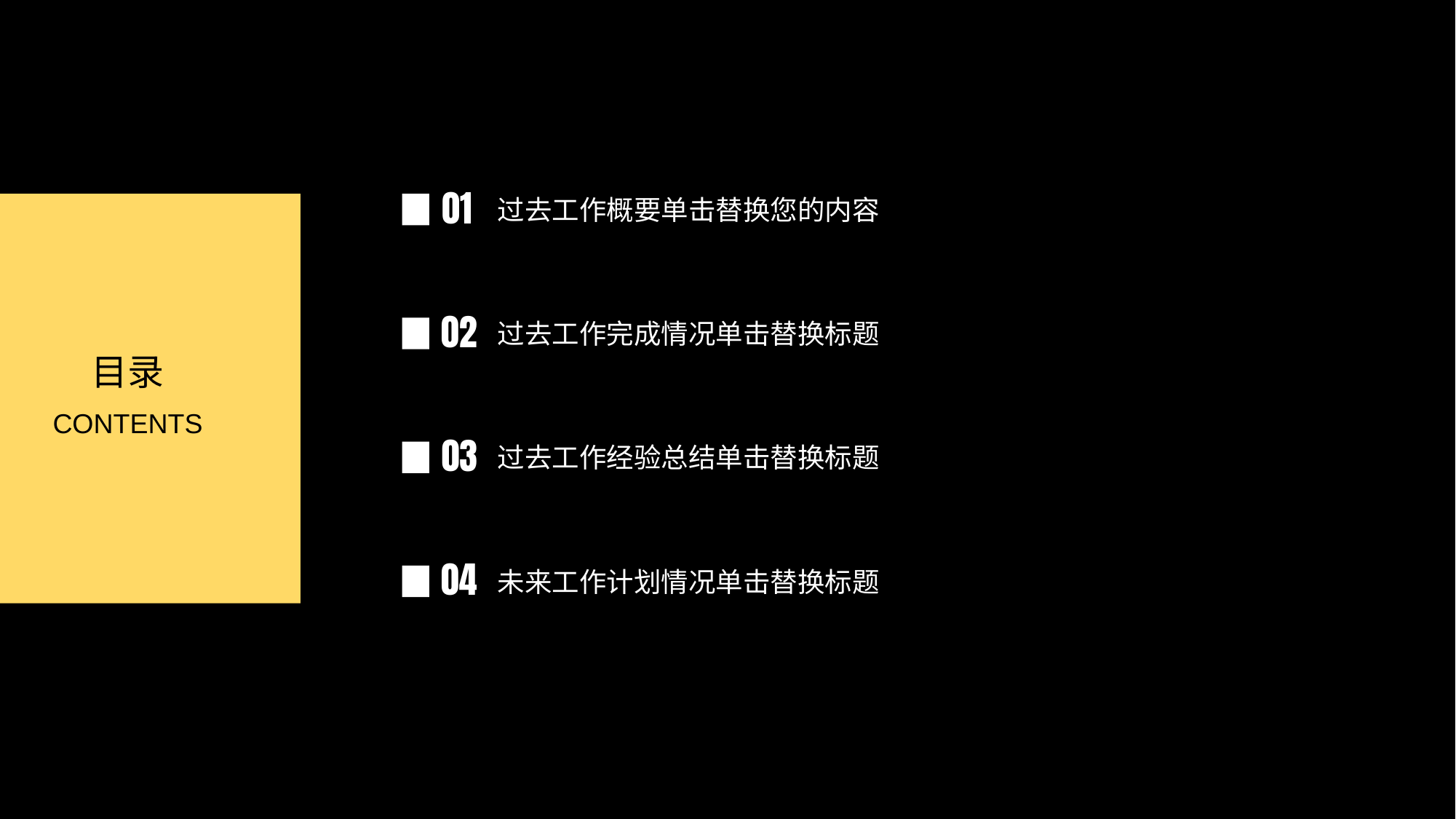

01
过去工作概要单击替换您的内容

02
过去工作完成情况单击替换标题

目录
CONTENTS
03
过去工作经验总结单击替换标题

04
未来工作计划情况单击替换标题